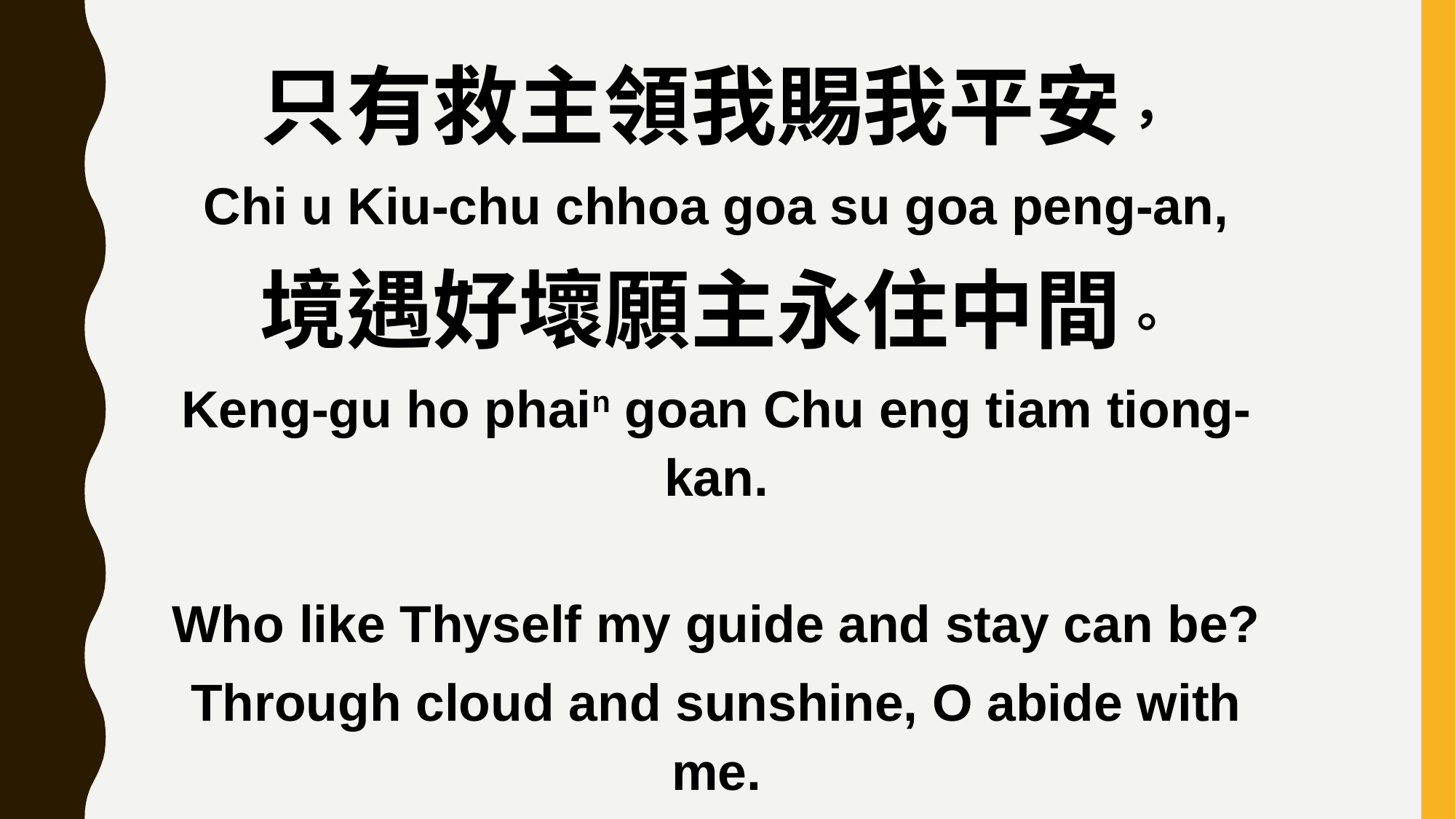

只有救主領我賜我平安，
Chi u Kiu-chu chhoa goa su goa peng-an,
境遇好壞願主永住中間。
Keng-gu ho phain goan Chu eng tiam tiong-kan.

Who like Thyself my guide and stay can be?
Through cloud and sunshine, O abide with me.